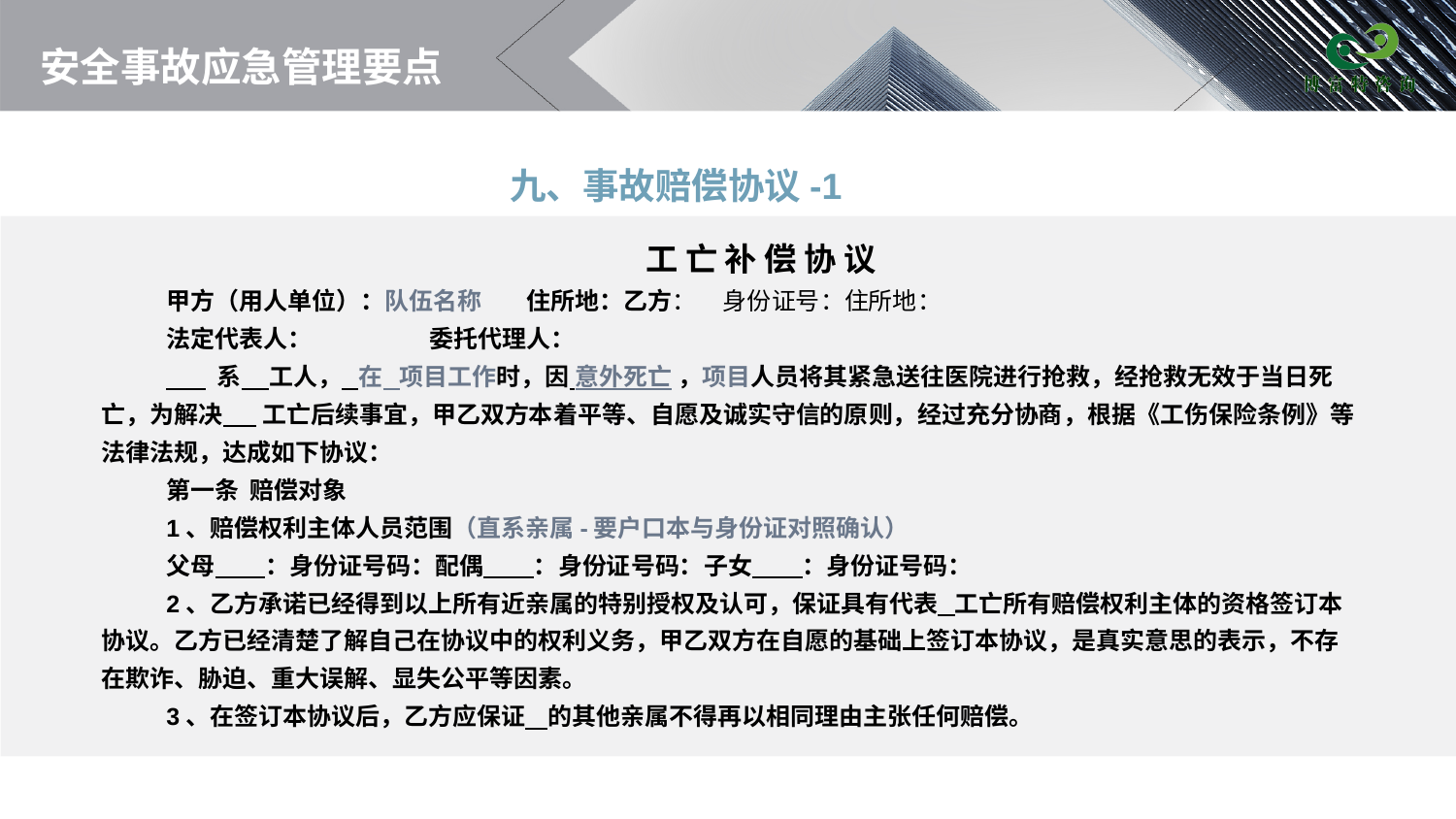

# 安全事故应急管理要点
九、事故赔偿协议-1

工 亡 补 偿 协 议
甲方（用人单位）：队伍名称        住所地：乙方：     身份证号：住所地：
法定代表人：                     委托代理人：
        系     工人，   在   项目工作时，因 意外死亡 ，项目人员将其紧急送往医院进行抢救，经抢救无效于当日死亡，为解决       工亡后续事宜，甲乙双方本着平等、自愿及诚实守信的原则，经过充分协商，根据《工伤保险条例》等法律法规，达成如下协议：
第一条  赔偿对象
1、赔偿权利主体人员范围（直系亲属-要户口本与身份证对照确认）
父母         ：身份证号码：配偶         ：身份证号码：子女         ：身份证号码：
2、乙方承诺已经得到以上所有近亲属的特别授权及认可，保证具有代表   工亡所有赔偿权利主体的资格签订本协议。乙方已经清楚了解自己在协议中的权利义务，甲乙双方在自愿的基础上签订本协议，是真实意思的表示，不存在欺诈、胁迫、重大误解、显失公平等因素。
3、在签订本协议后，乙方应保证    的其他亲属不得再以相同理由主张任何赔偿。